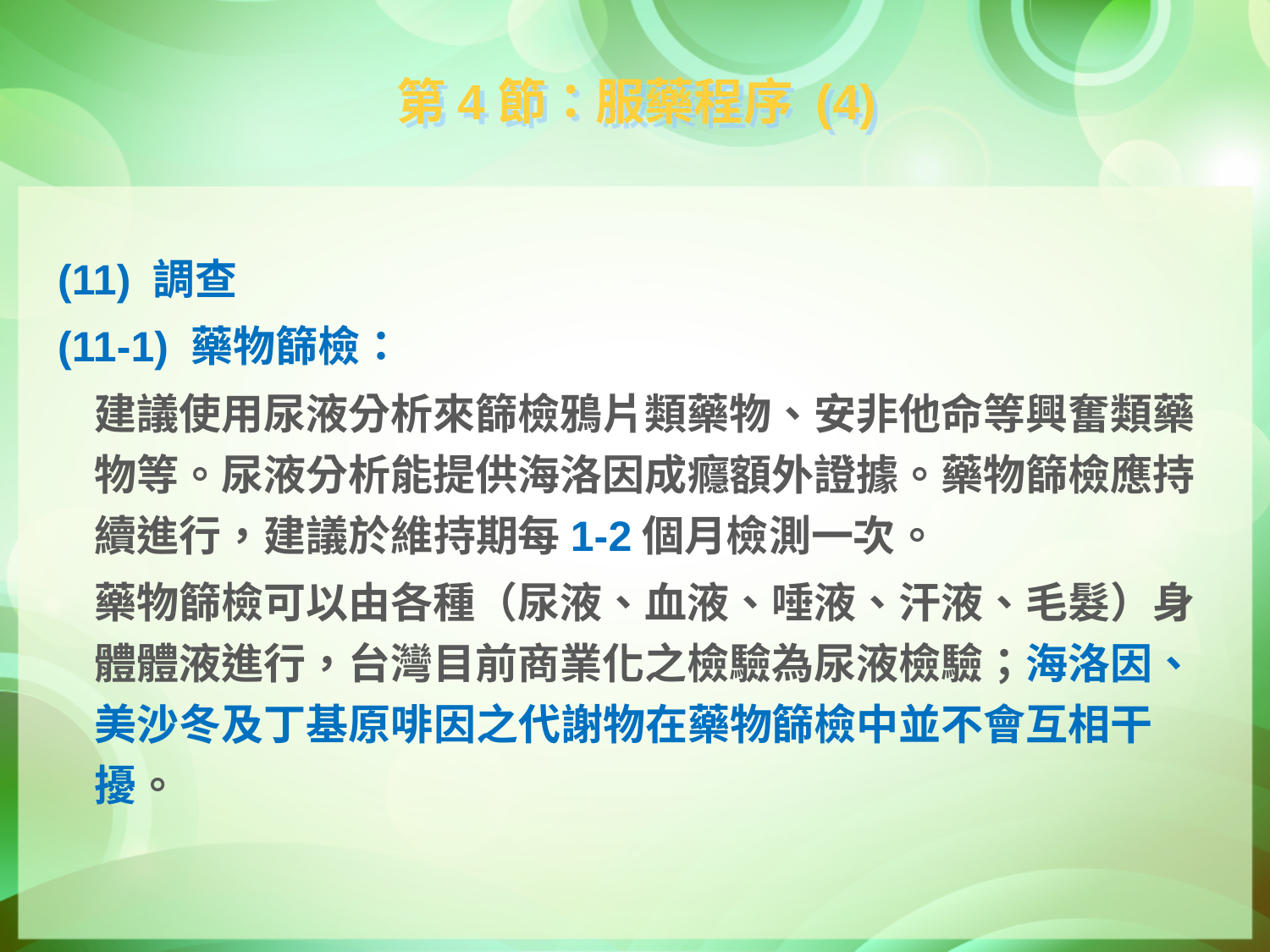

第4節：服藥程序 (4)
(11) 調查
(11-1) 藥物篩檢：
	建議使用尿液分析來篩檢鴉片類藥物、安非他命等興奮類藥物等。尿液分析能提供海洛因成癮額外證據。藥物篩檢應持續進行，建議於維持期每1-2個月檢測一次。
	藥物篩檢可以由各種（尿液、血液、唾液、汗液、毛髮）身體體液進行，台灣目前商業化之檢驗為尿液檢驗；海洛因、美沙冬及丁基原啡因之代謝物在藥物篩檢中並不會互相干擾。